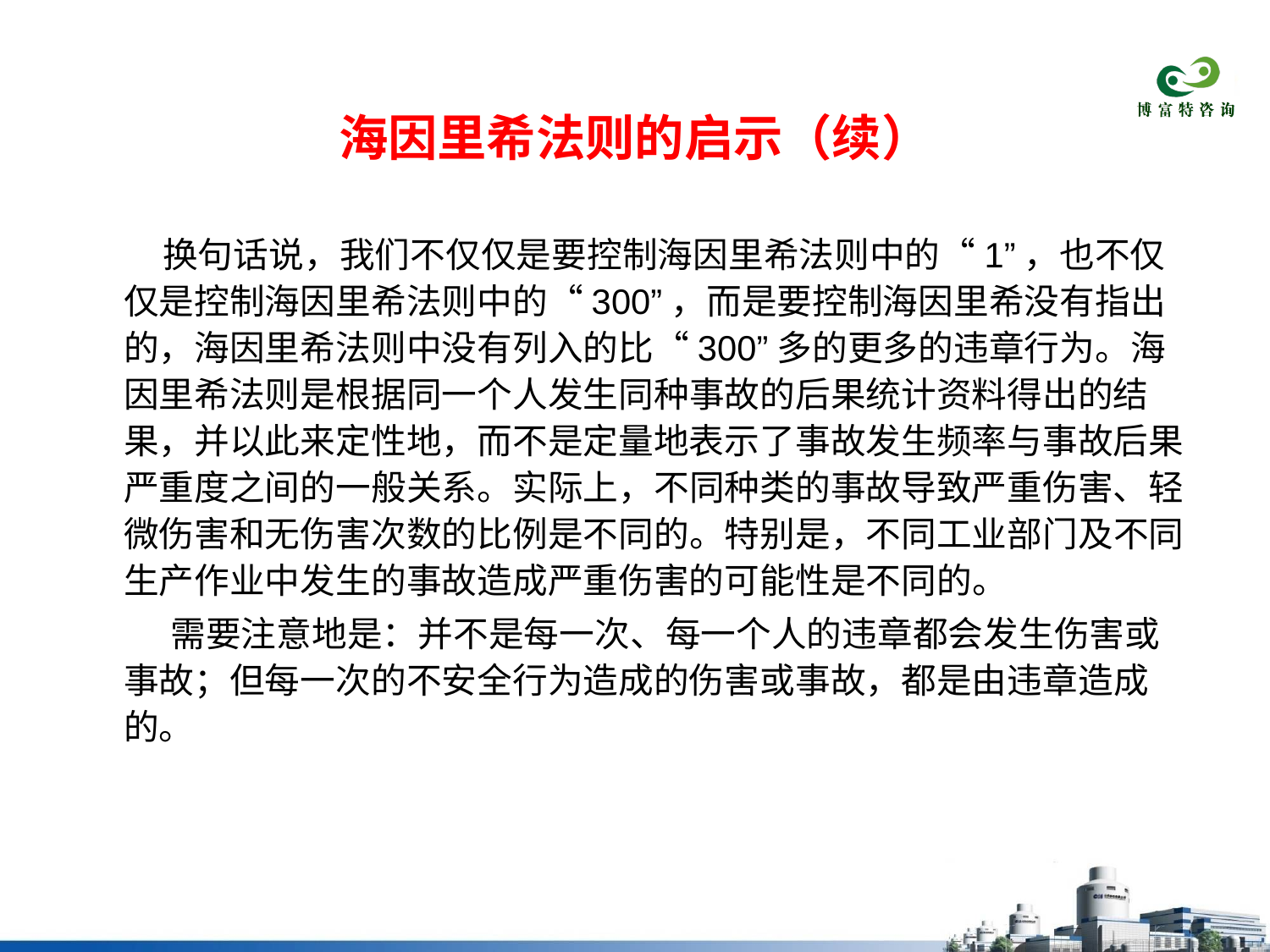

# 海因里希法则的启示（续）
          换句话说，我们不仅仅是要控制海因里希法则中的“1”，也不仅仅是控制海因里希法则中的“300”，而是要控制海因里希没有指出的，海因里希法则中没有列入的比“300”多的更多的违章行为。海因里希法则是根据同一个人发生同种事故的后果统计资料得出的结果，并以此来定性地，而不是定量地表示了事故发生频率与事故后果严重度之间的一般关系。实际上，不同种类的事故导致严重伤害、轻微伤害和无伤害次数的比例是不同的。特别是，不同工业部门及不同生产作业中发生的事故造成严重伤害的可能性是不同的。
           需要注意地是：并不是每一次、每一个人的违章都会发生伤害或事故；但每一次的不安全行为造成的伤害或事故，都是由违章造成的。